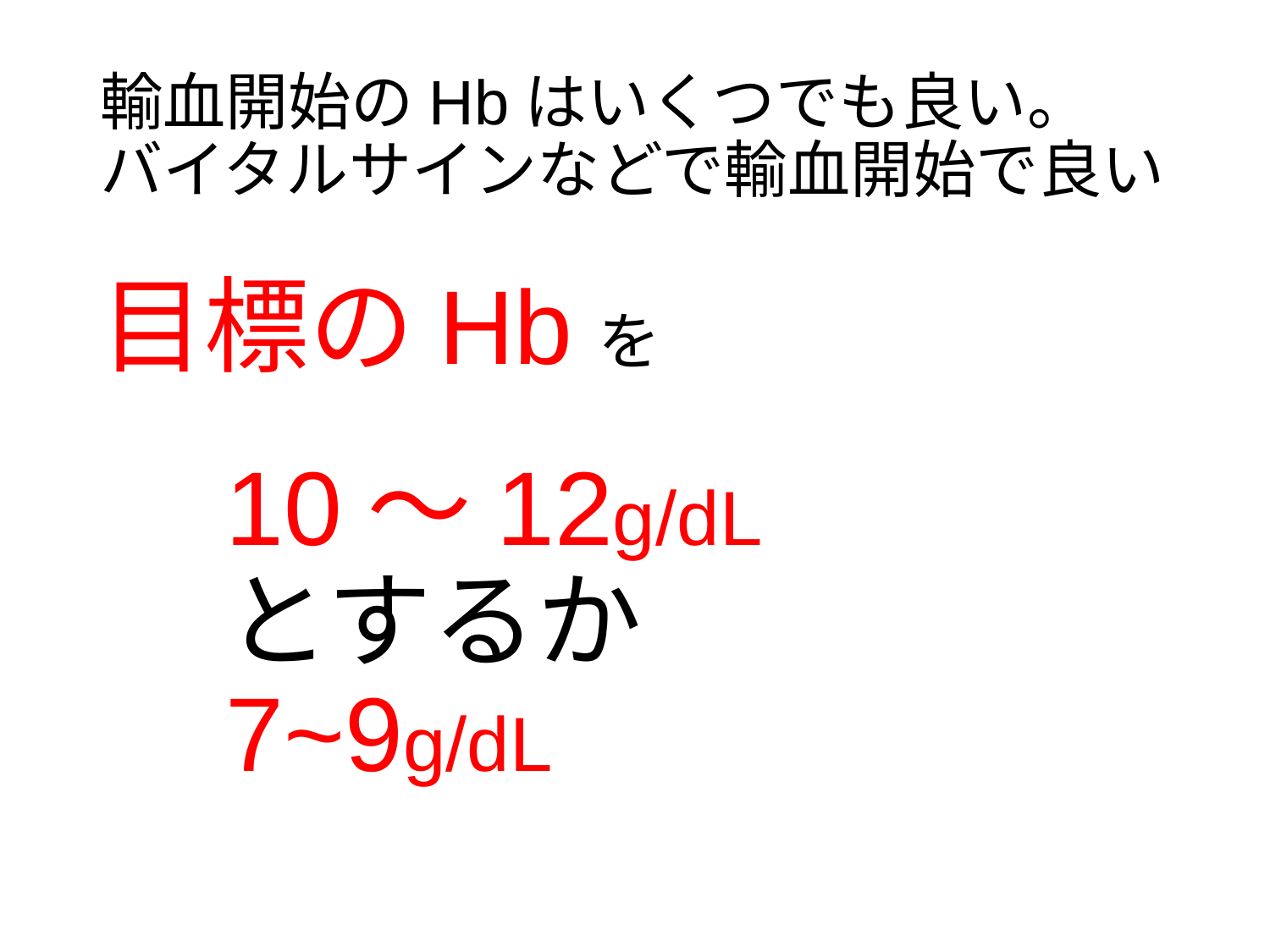

# 輸血開始のHbはいくつでも良い。 バイタルサインなどで輸血開始で良い 目標のHbを 10～12g/dL 　		とするか 7~9g/dL